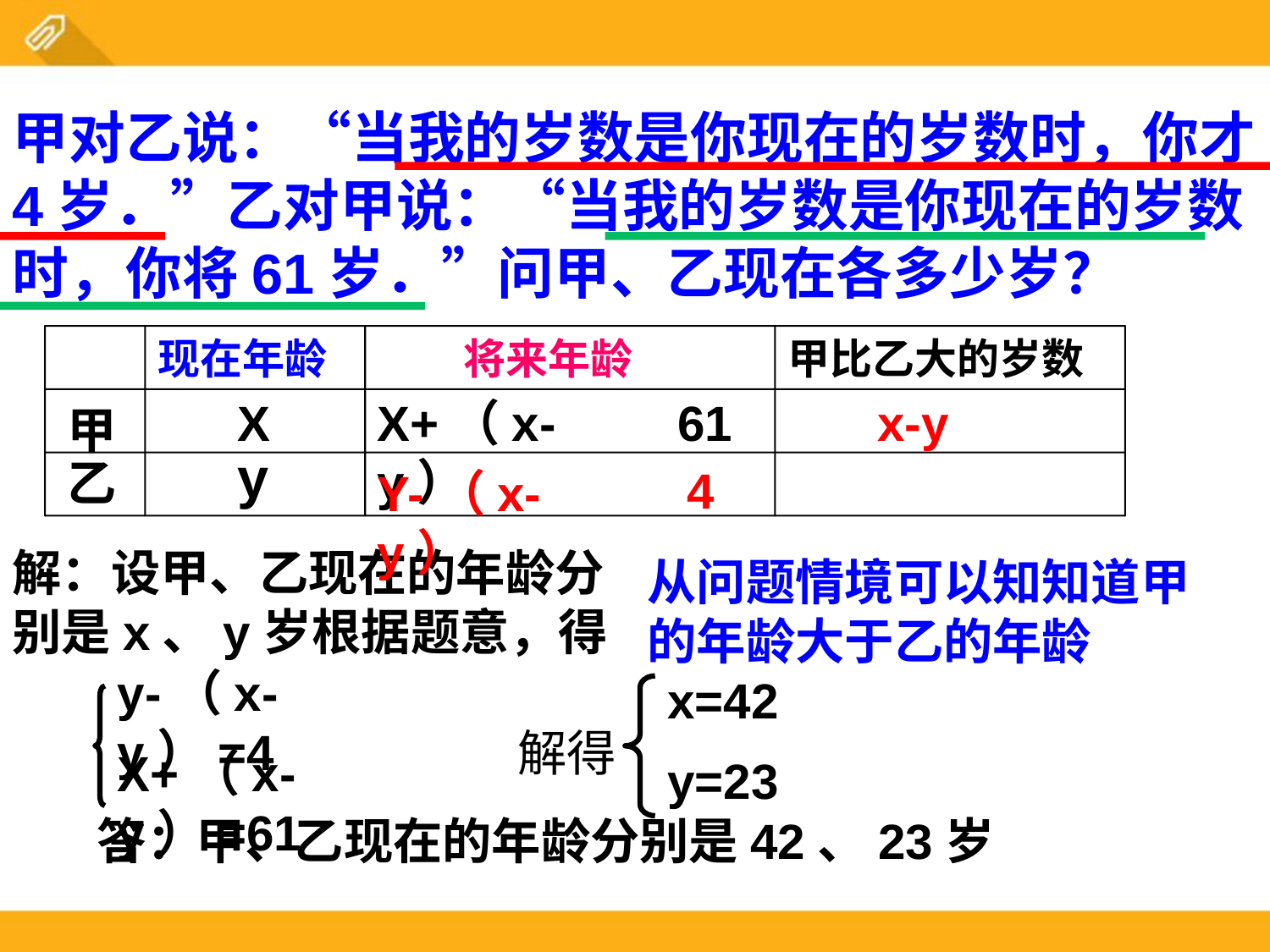

甲对乙说：“当我的岁数是你现在的岁数时，你才4岁．”乙对甲说：“当我的岁数是你现在的岁数时，你将61岁．”问甲、乙现在各多少岁？

现在年龄

        将来年龄

甲比乙大的岁数

甲
乙
X
y
X+（x-y）
61
x-y
4
Y-（x-y）
解：设甲、乙现在的年龄分别是x、y岁根据题意，得
从问题情境可以知知道甲的年龄大于乙的年龄
y-（x- y）=4

X+（x-y）=61
x=42

解得
y=23
答：甲、乙现在的年龄分别是42、23岁